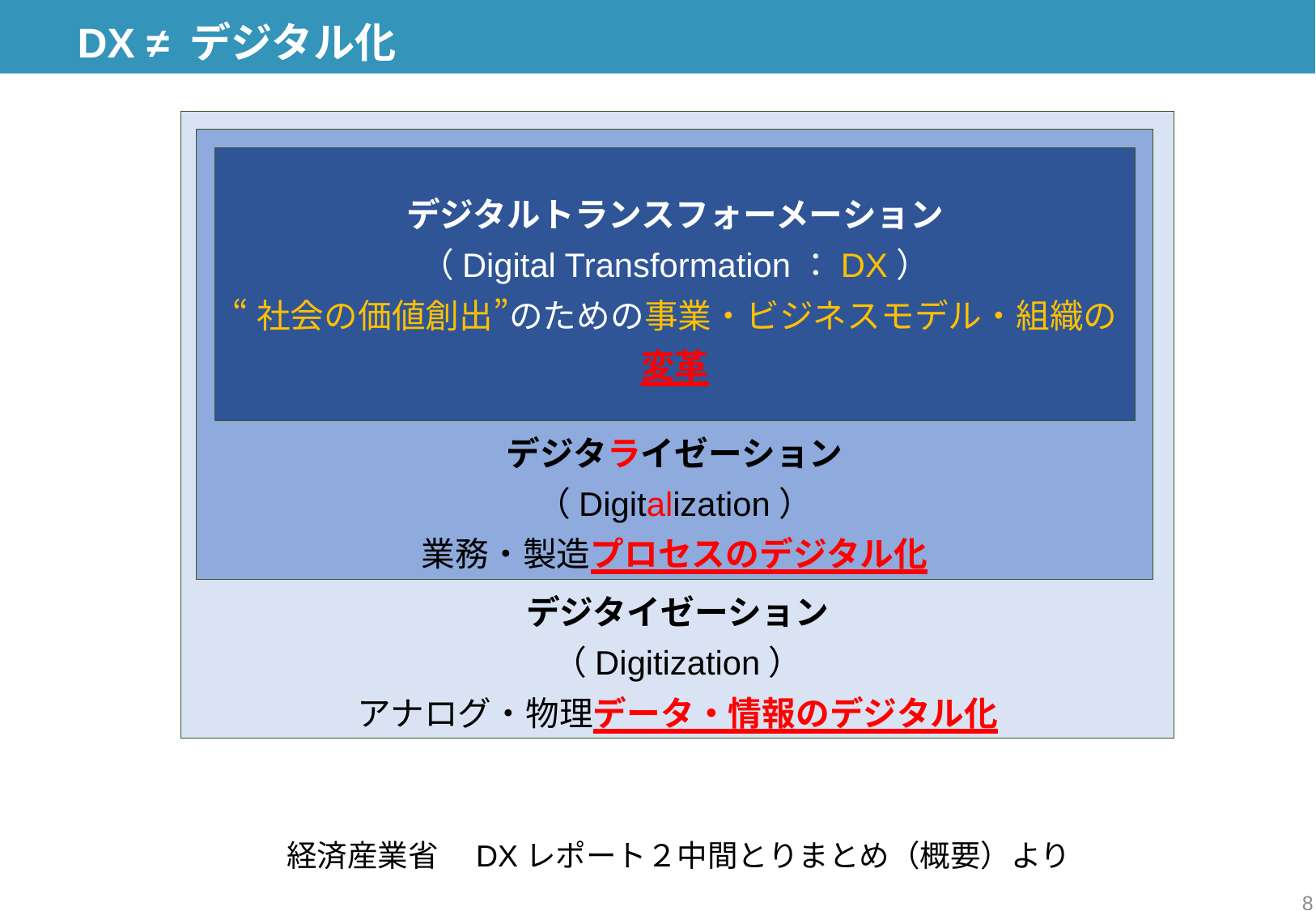

# DX ≠ デジタル化

デジタイゼーション
（Digitization）
アナログ・物理データ・情報のデジタル化

デジタライゼーション
（Digitalization）
業務・製造プロセスのデジタル化
デジタルトランスフォーメーション
（Digital Transformation：DX）
“社会の価値創出”のための事業・ビジネスモデル・組織の変革
経済産業省　DXレポート２中間とりまとめ（概要）より